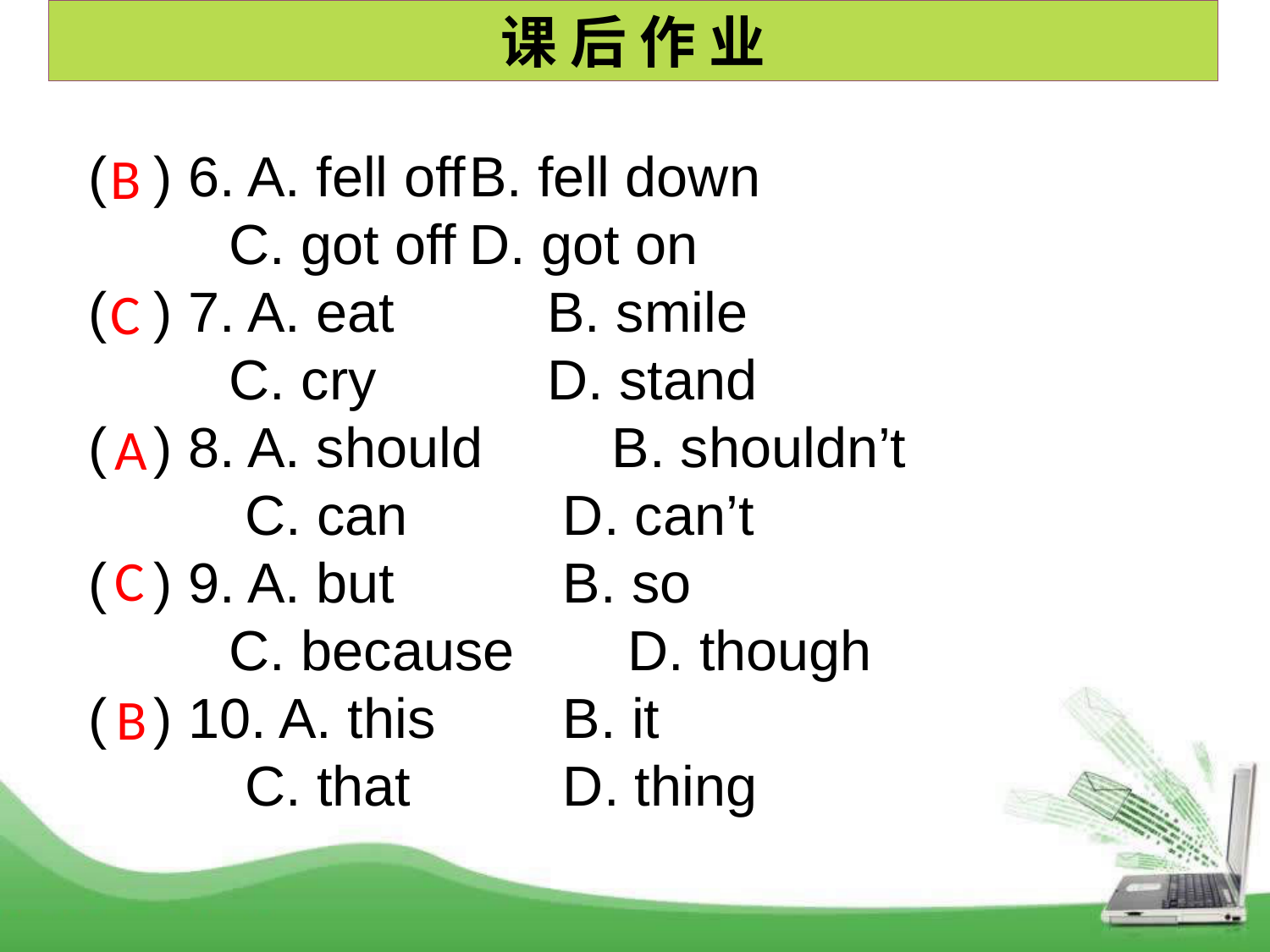

课 后 作 业
(   ) 6. A. fell off	B. fell down
         C. got off	D. got on
(   ) 7. A. eat	     B. smile
         C. cry	     D. stand
(   ) 8. A. should	 B. shouldn’t
          C. can	      D. can’t
(   ) 9. A. but	      B. so
         C. because	  D. though
(   ) 10. A. this	      B. it
          C. that	      D. thing

B
C
A
C
B